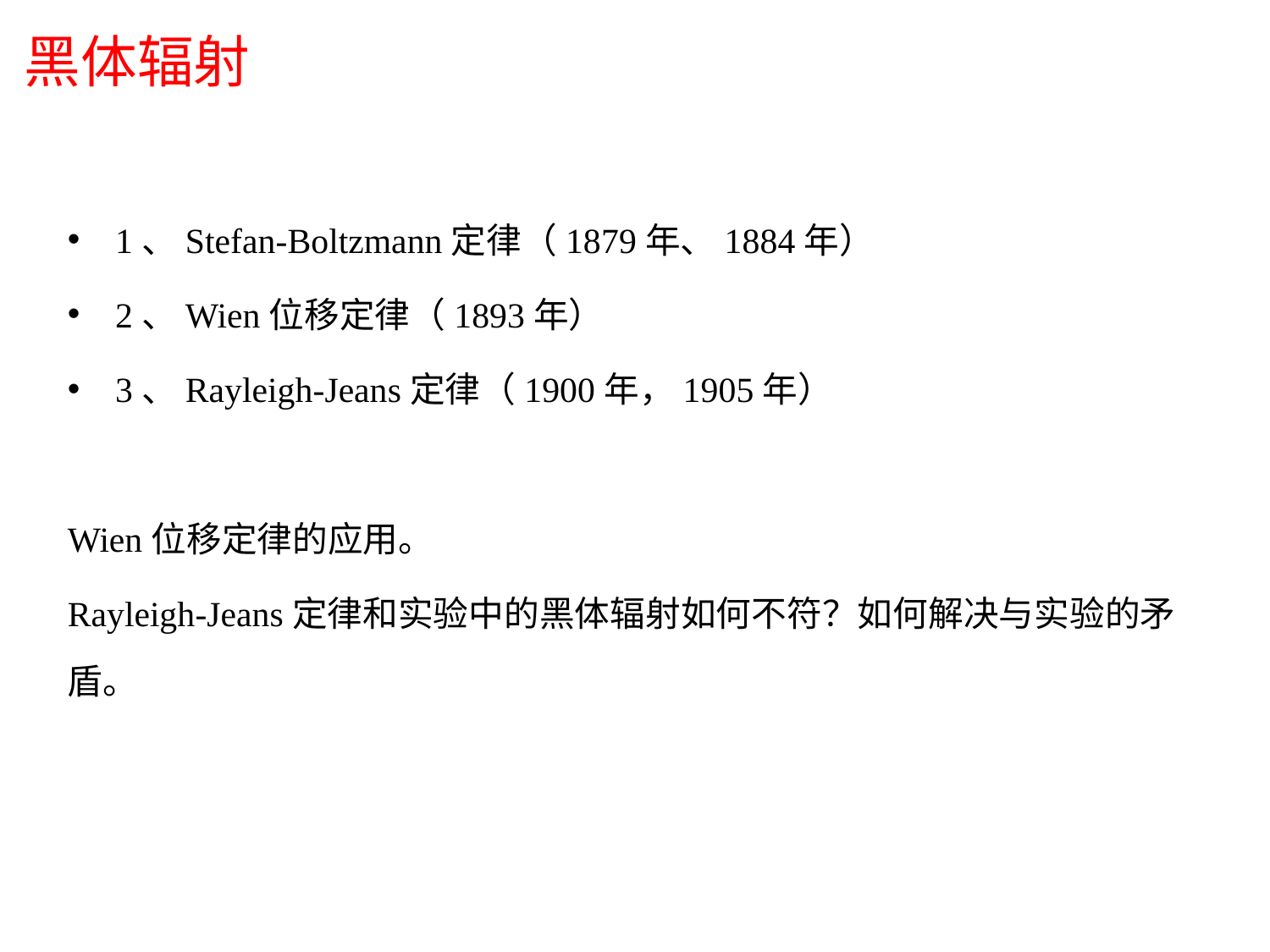

# 黑体辐射
1、Stefan-Boltzmann定律（1879年、1884年）
2、Wien位移定律（1893年）
3、Rayleigh-Jeans定律（1900年，1905年）

Wien位移定律的应用。
Rayleigh-Jeans定律和实验中的黑体辐射如何不符？如何解决与实验的矛盾。